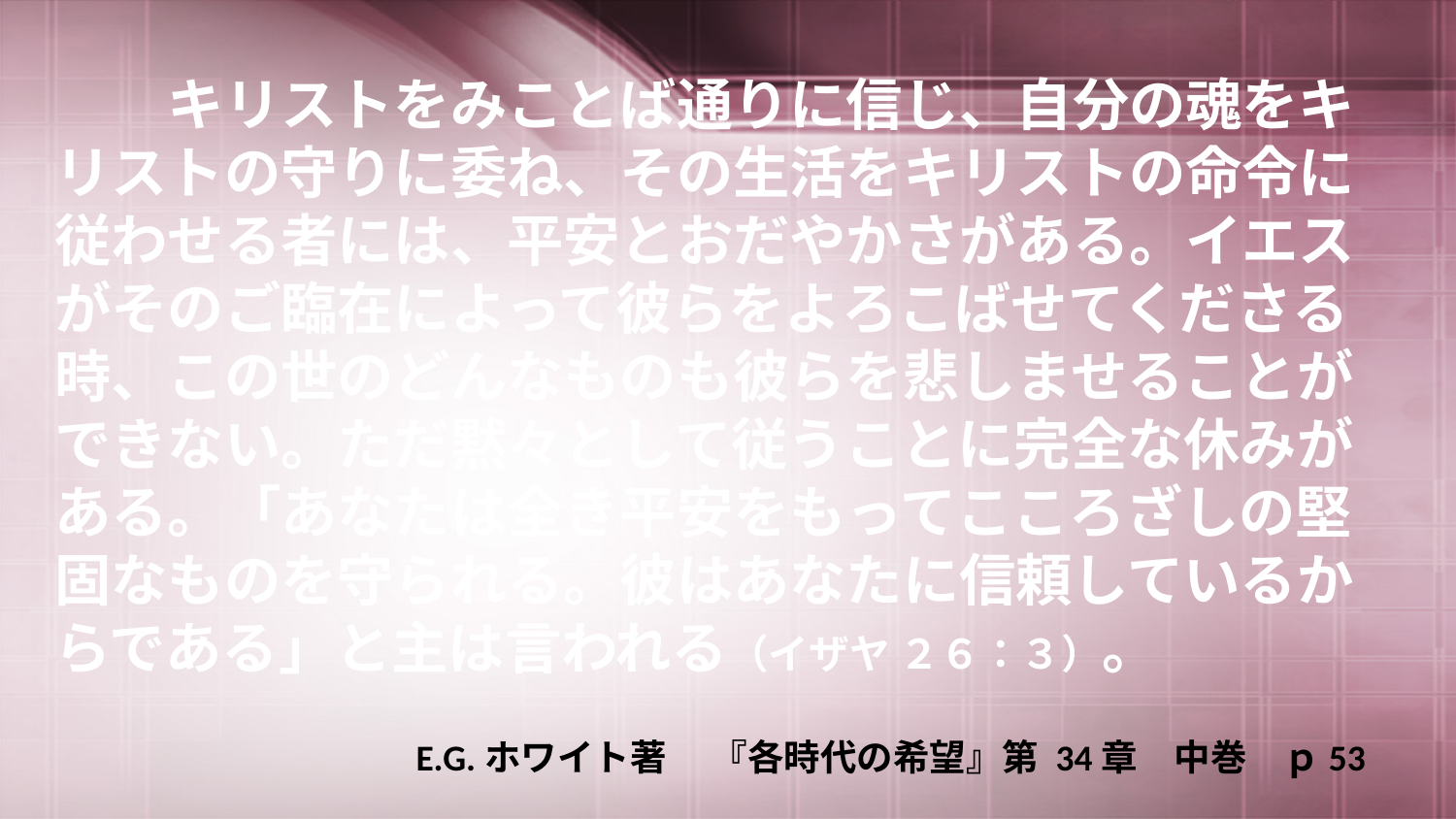

キリストをみことば通りに信じ、自分の魂をキリストの守りに委ね、その生活をキリストの命令に従わせる者には、平安とおだやかさがある。イエスがそのご臨在によって彼らをよろこばせてくださる時、この世のどんなものも彼らを悲しませることができない。ただ黙々として従うことに完全な休みがある。「あなたは全き平安をもってこころざしの堅固なものを守られる。彼はあなたに信頼しているからである」と主は言われる（イザヤ ２６：３）。
E.G.ホワイト著　 『各時代の希望』第 34章　中巻　ｐ53